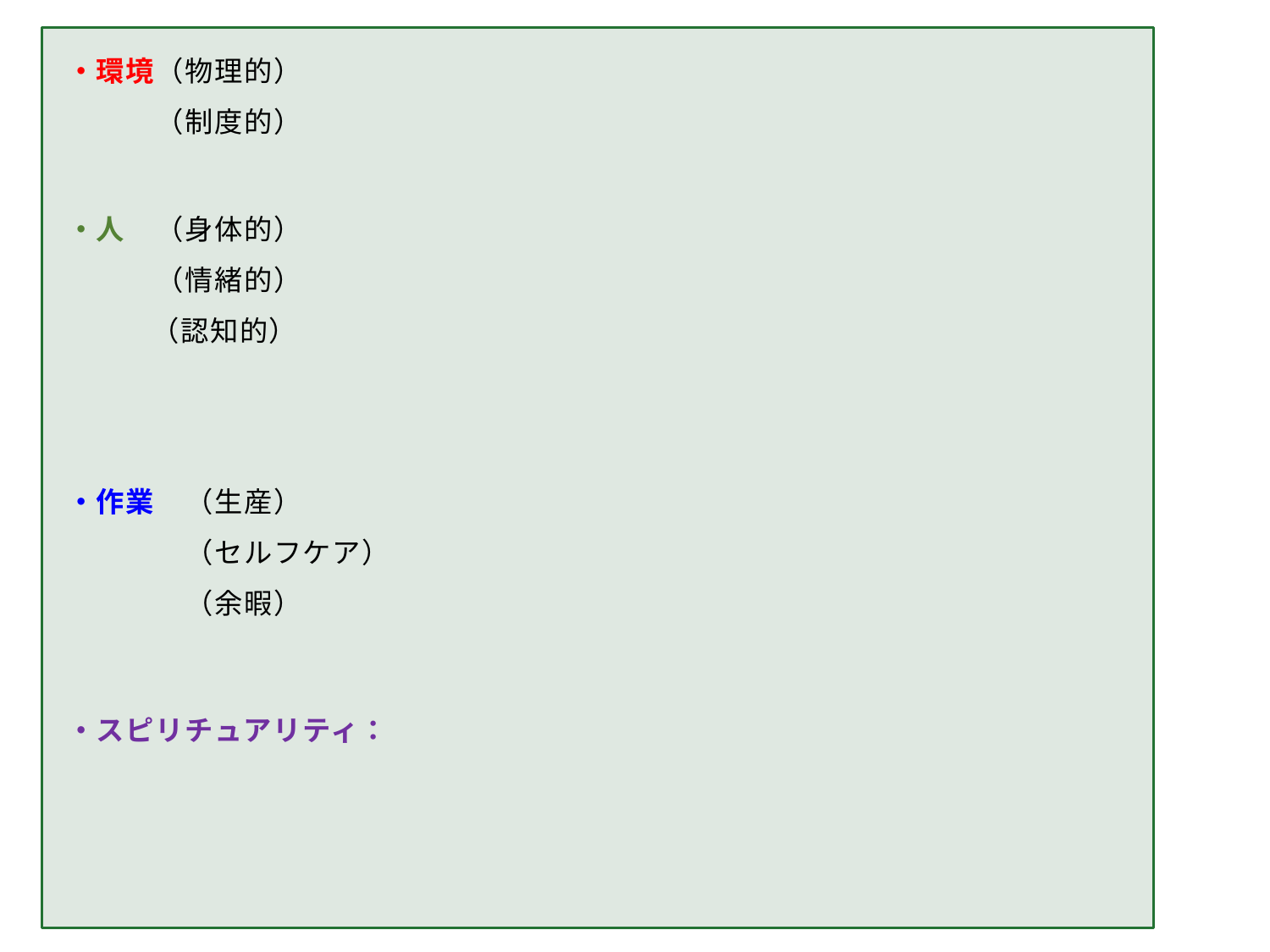

・環境（物理的）
　　　（制度的）

・人　（身体的）
　　　（情緒的）
          （認知的）

・作業　（生産）
　　　　（セルフケア）
　　　　（余暇）

・スピリチュアリティ：